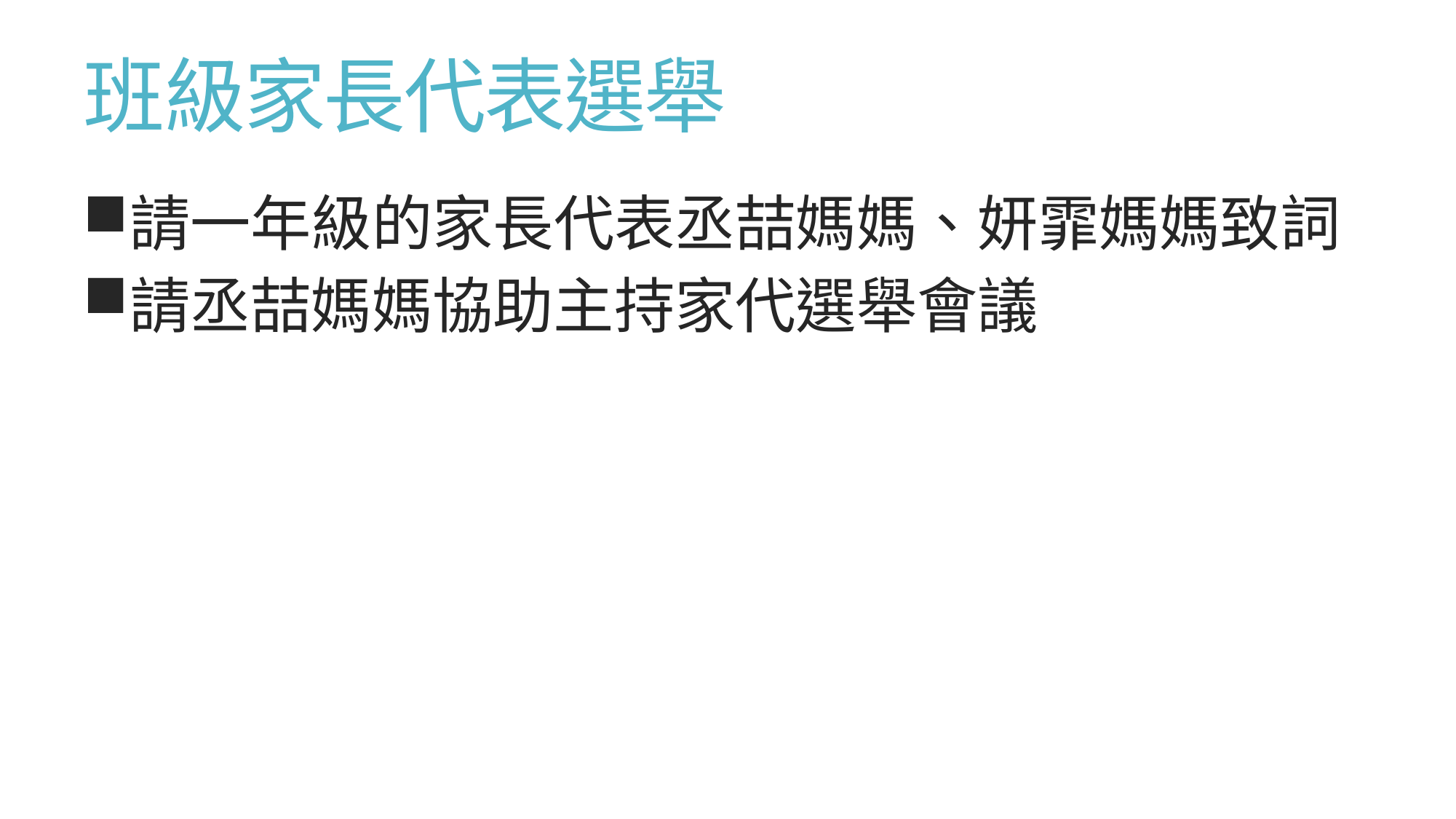

# 班級家長代表選舉
請一年級的家長代表丞喆媽媽、妍霏媽媽致詞
請丞喆媽媽協助主持家代選舉會議